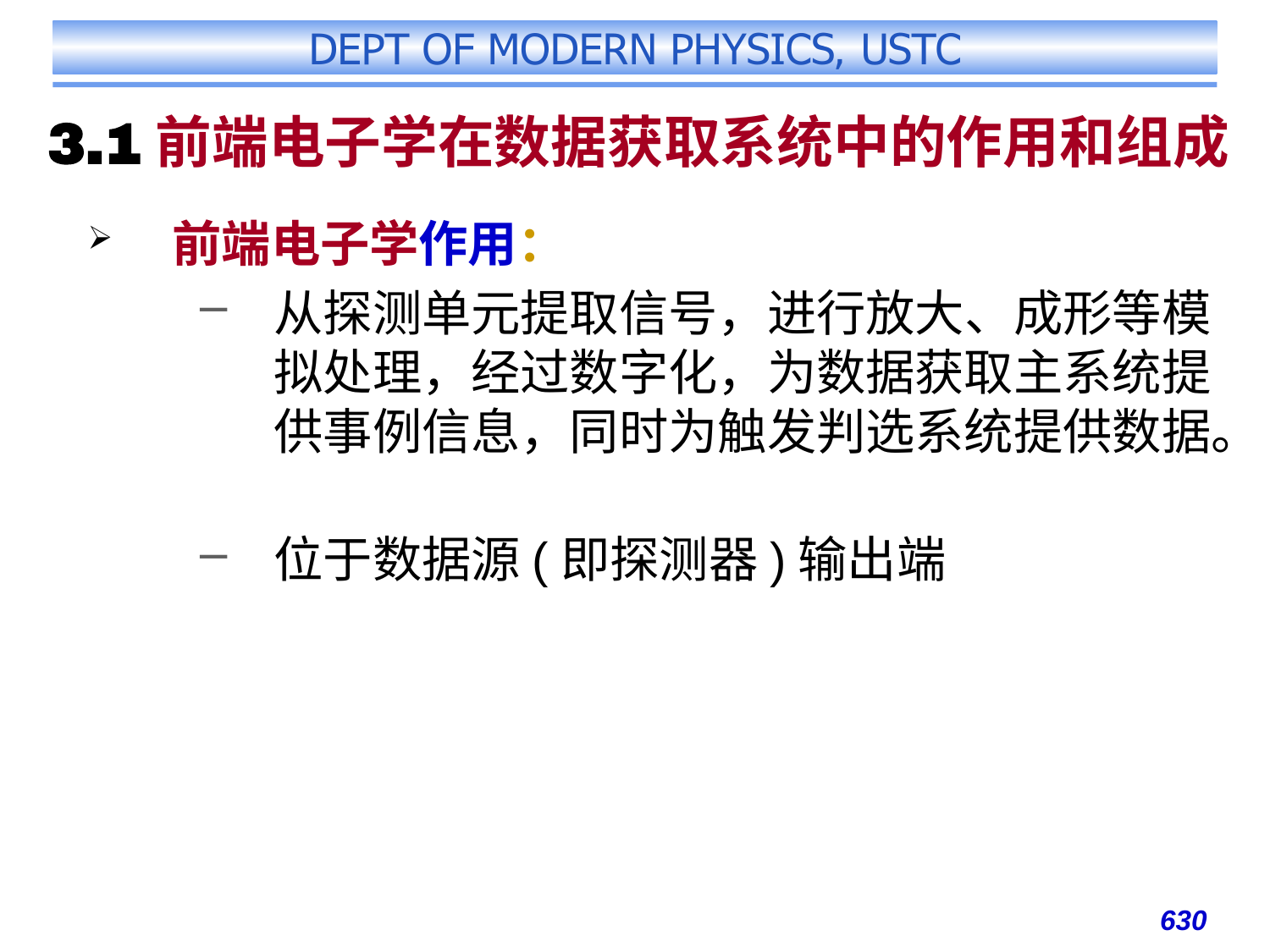

# 3.1前端电子学在数据获取系统中的作用和组成
前端电子学作用：
从探测单元提取信号，进行放大、成形等模拟处理，经过数字化，为数据获取主系统提供事例信息，同时为触发判选系统提供数据。
位于数据源(即探测器)输出端
630